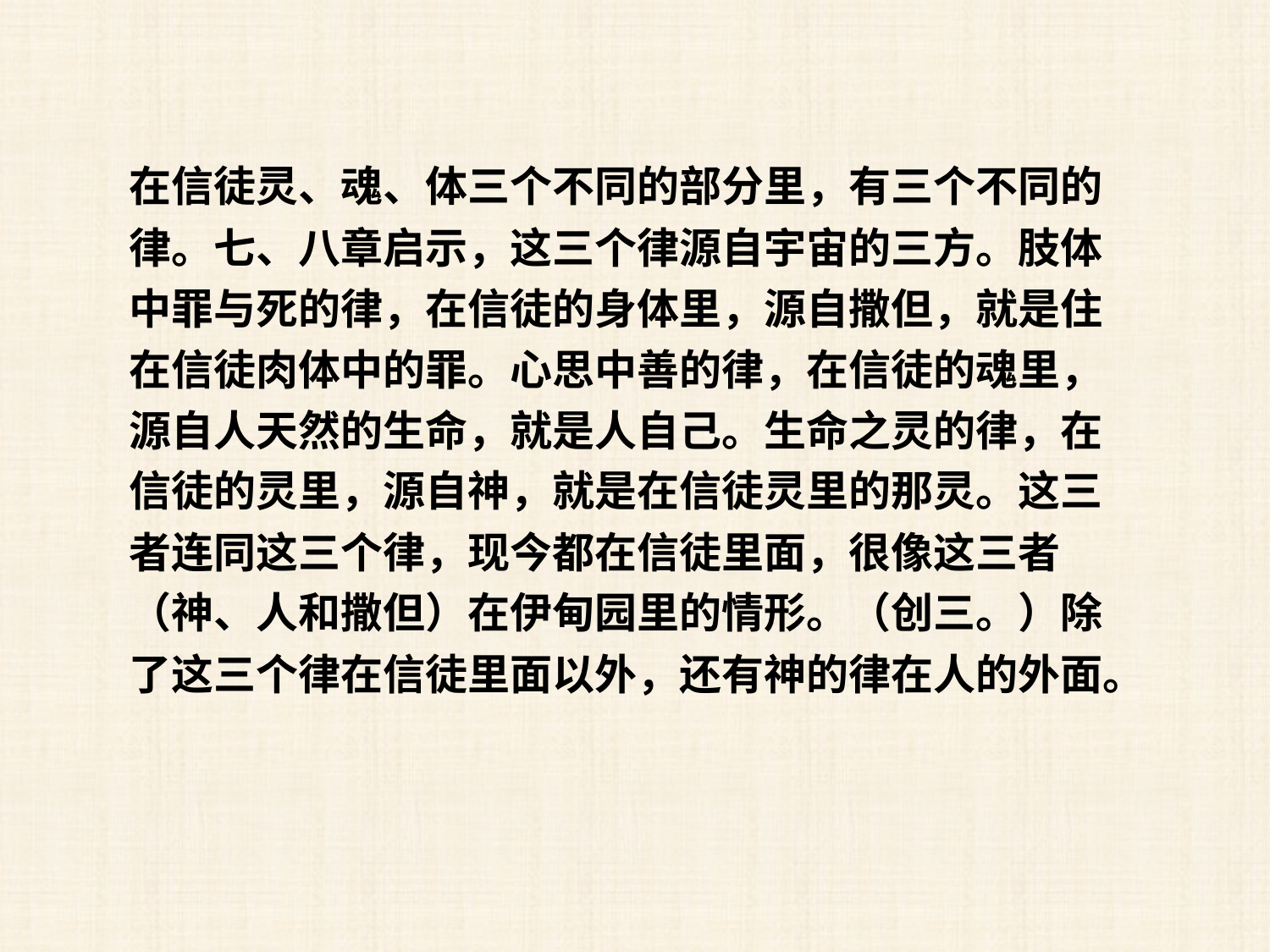

在信徒灵、魂、体三个不同的部分里，有三个不同的律。七、八章启示，这三个律源自宇宙的三方。肢体中罪与死的律，在信徒的身体里，源自撒但，就是住在信徒肉体中的罪。心思中善的律，在信徒的魂里，源自人天然的生命，就是人自己。生命之灵的律，在信徒的灵里，源自神，就是在信徒灵里的那灵。这三者连同这三个律，现今都在信徒里面，很像这三者（神、人和撒但）在伊甸园里的情形。（创三。）除了这三个律在信徒里面以外，还有神的律在人的外面。